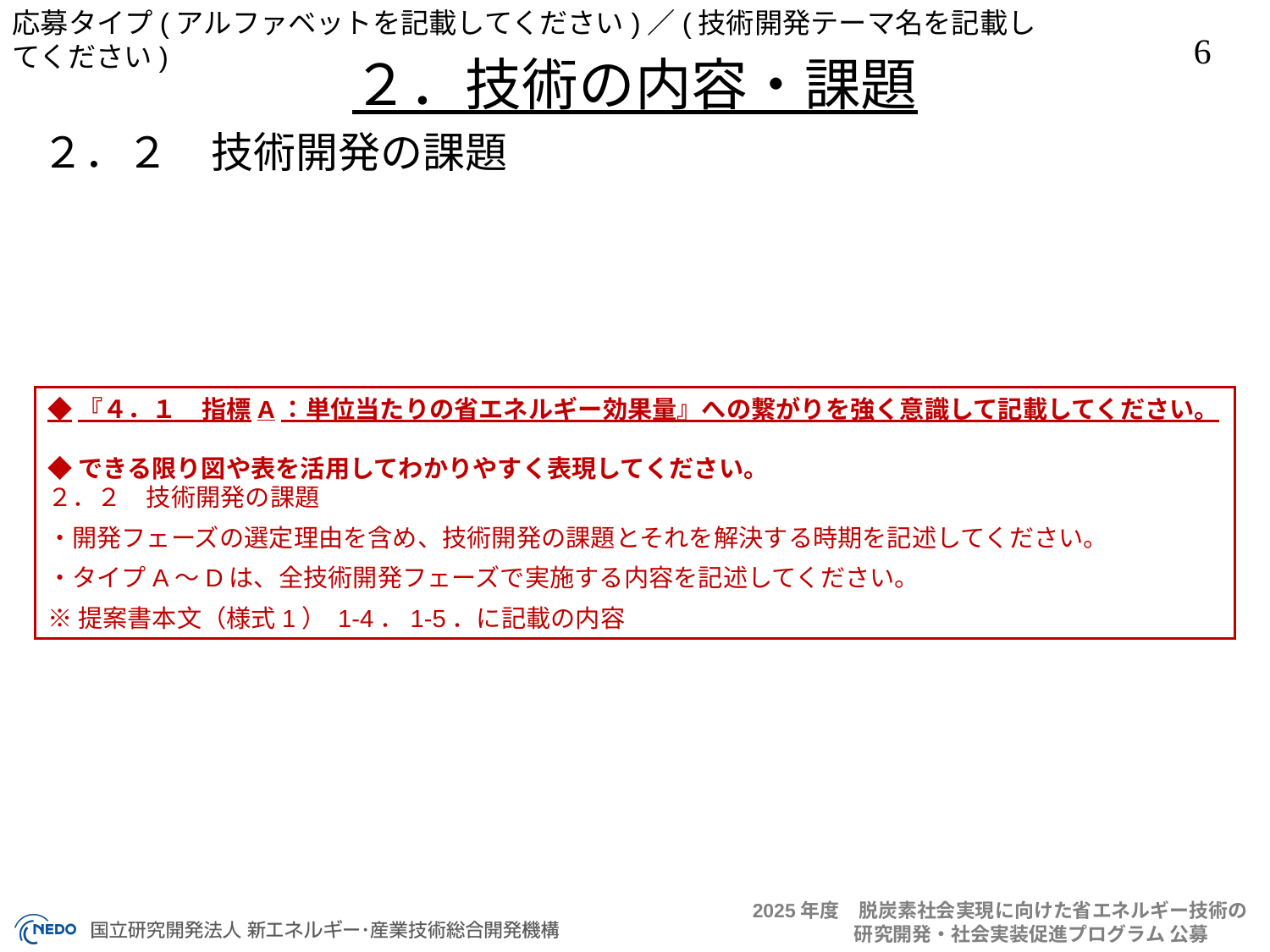

２．技術の内容・課題
２．２　技術開発の課題

◆『４．１　指標A：単位当たりの省エネルギー効果量』への繋がりを強く意識して記載してください。

◆できる限り図や表を活用してわかりやすく表現してください。
２．２　技術開発の課題
・開発フェーズの選定理由を含め、技術開発の課題とそれを解決する時期を記述してください。
・タイプA～Dは、全技術開発フェーズで実施する内容を記述してください。
※提案書本文（様式1） 1-4．1-5．に記載の内容